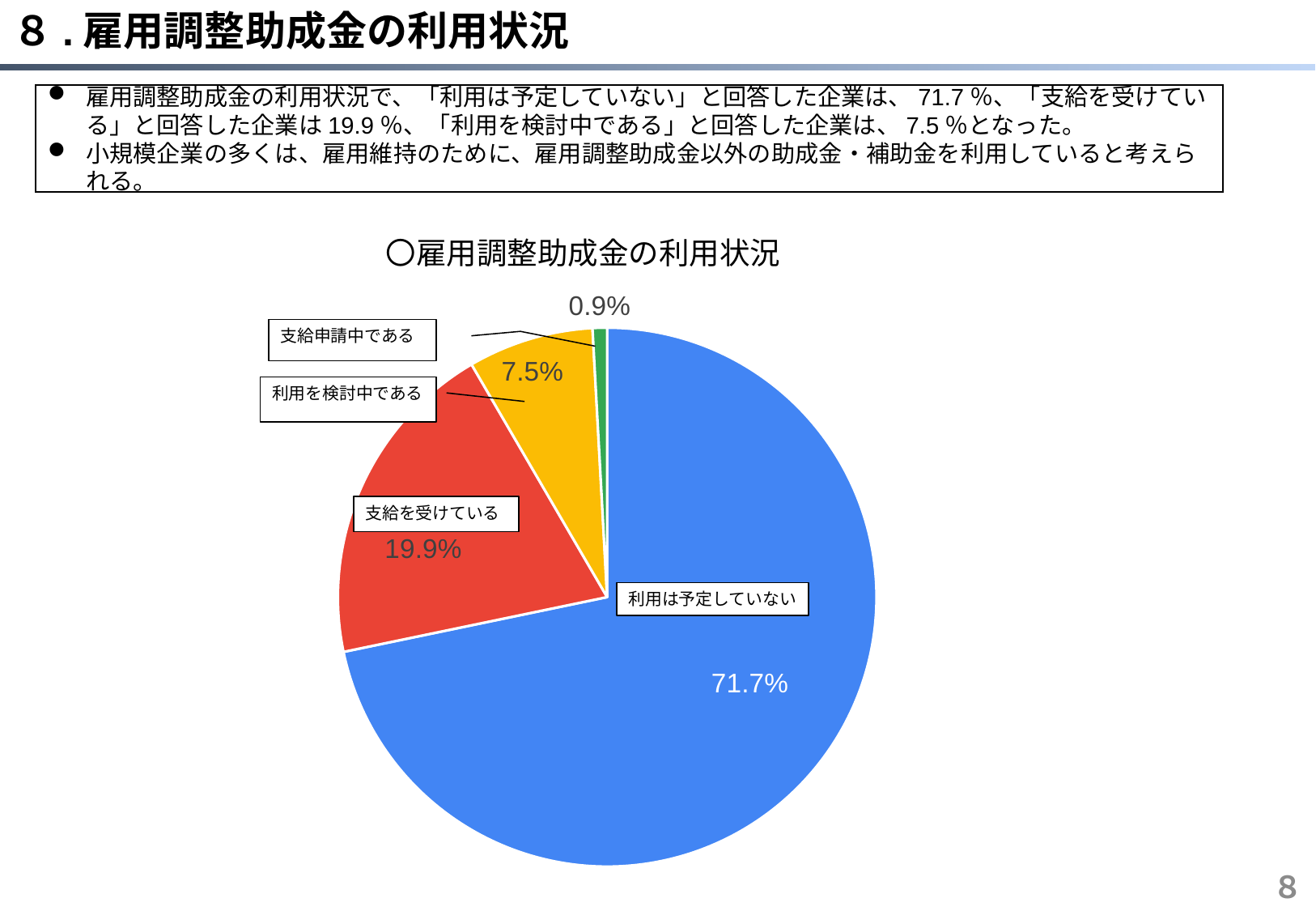

# ８.雇用調整助成金の利用状況
雇用調整助成金の利用状況で、「利用は予定していない」と回答した企業は、71.7％、「支給を受けている」と回答した企業は19.9％、「利用を検討中である」と回答した企業は、7.5％となった。
小規模企業の多くは、雇用維持のために、雇用調整助成金以外の助成金・補助金を利用していると考えられる。
〇雇用調整助成金の利用状況

### Chart

| Category | 個数 / 企業フォーム名 | 構成比 |
|---|---|---|
| （４）雇用調整助成金の利用は予定していない | 0.717391304347826 | 0.717391304347826 |
| （１）雇用調整助成金の支給を受けている | 0.19855072463768117 | 0.19855072463768117 |
| （３）雇用調整助成金の利用を検討中である | 0.07536231884057971 | 0.07536231884057971 |
| （２）雇用調整助成金の支給申請中である | 0.008695652173913044 | 0.008695652173913044 |
支給申請中である
利用を検討中である
支給を受けている
利用は予定していない
８